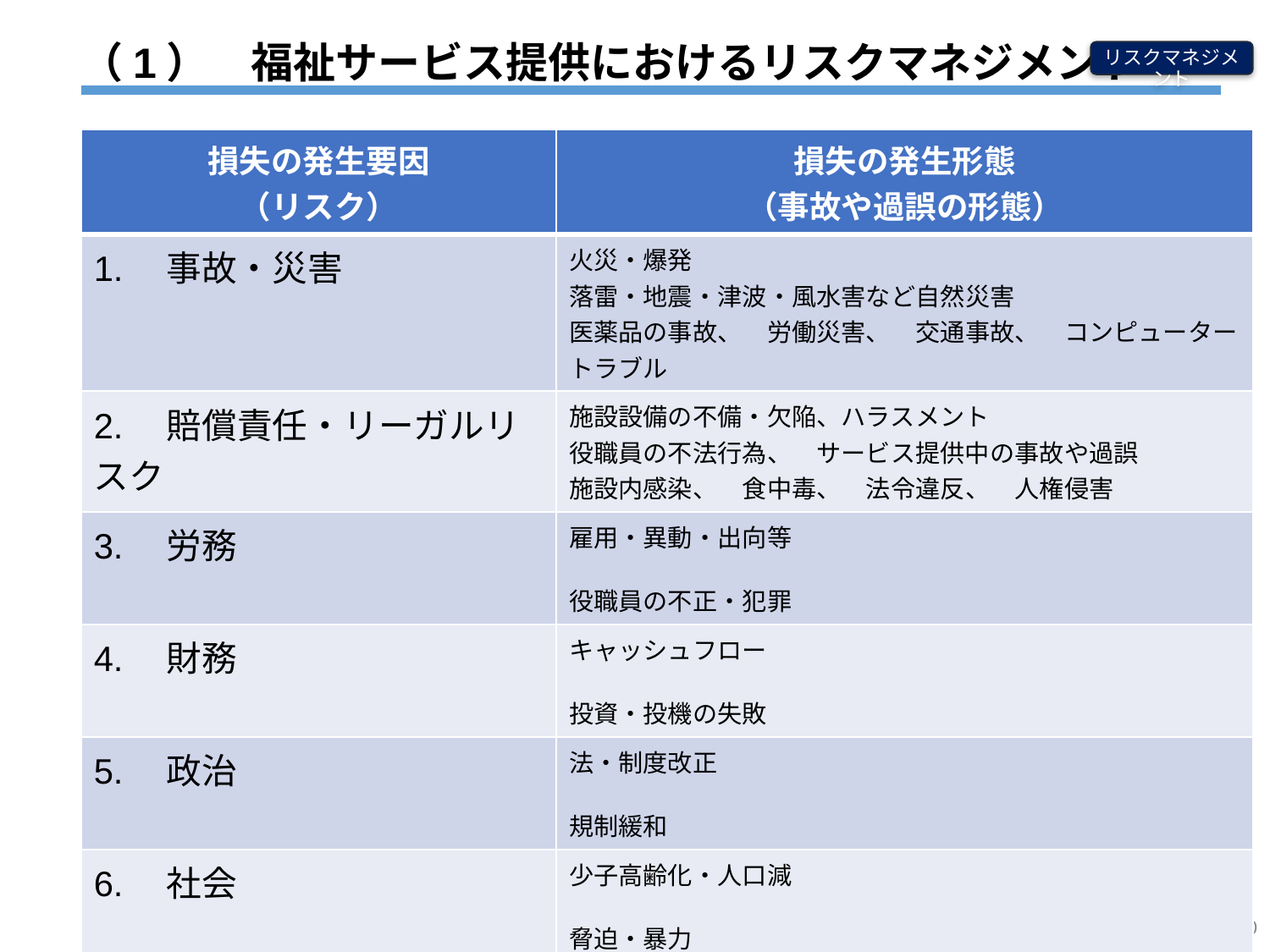

（1）　福祉サービス提供におけるリスクマネジメント
リスクマネジメント
| 損失の発生要因 （リスク） | 損失の発生形態 （事故や過誤の形態） |
| --- | --- |
| 1.　事故・災害 | 火災・爆発 落雷・地震・津波・風水害など自然災害 医薬品の事故、　労働災害、　交通事故、　コンピュータートラブル |
| 2.　賠償責任・リーガルリスク | 施設設備の不備・欠陥、ハラスメント 役職員の不法行為、　サービス提供中の事故や過誤 施設内感染、　食中毒、　法令違反、　人権侵害 |
| 3.　労務 | 雇用・異動・出向等 役職員の不正・犯罪 |
| 4.　財務 | キャッシュフロー 投資・投機の失敗 |
| 5.　政治 | 法・制度改正 規制緩和 |
| 6.　社会 | 少子高齢化・人口減 脅迫・暴力 |
10
参考：「改訂」福祉職員キャリアパス対応生涯研修課程テキストより　全国社会福祉協議会発行